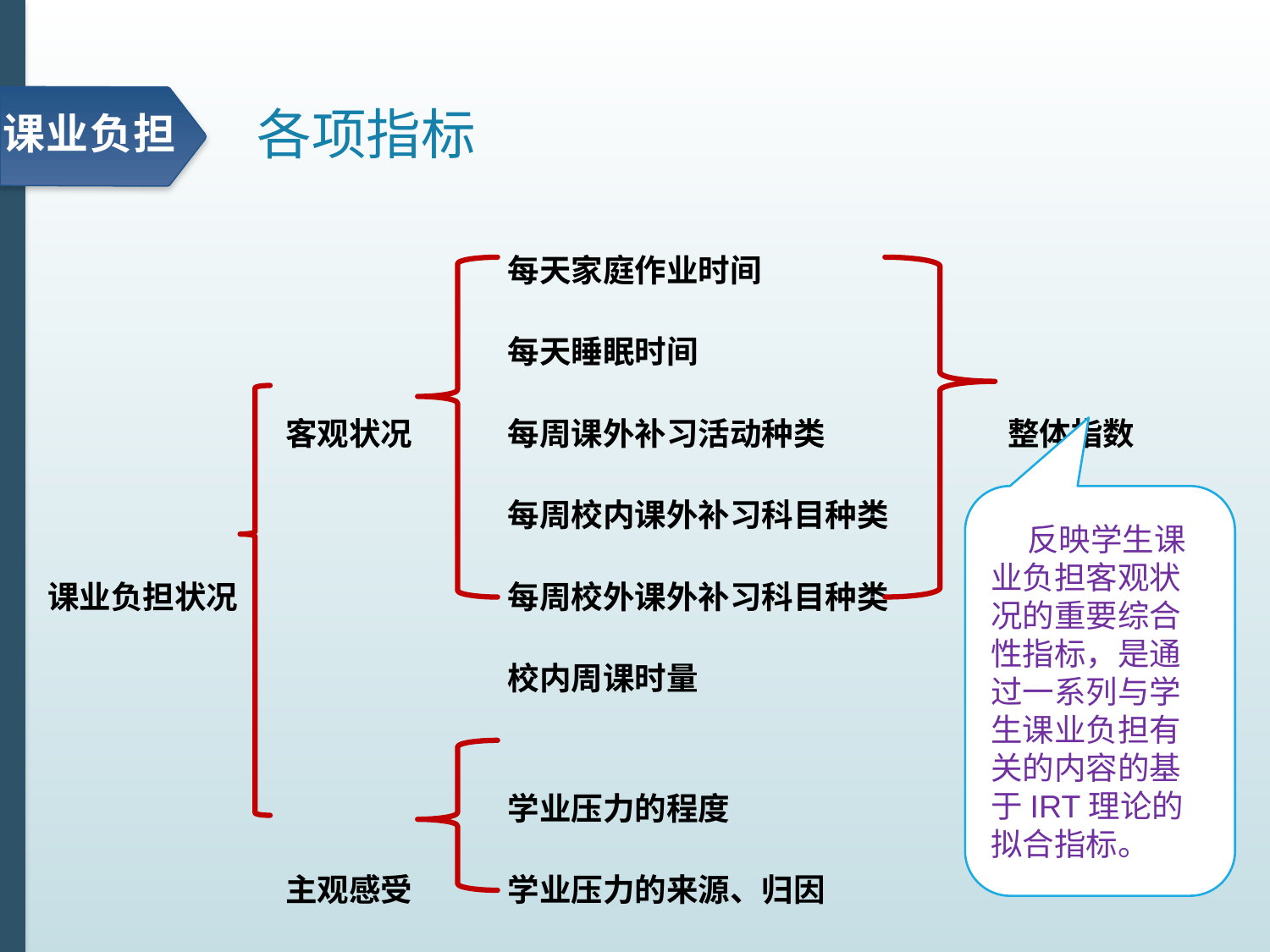

# 各项指标
课业负担
|  |  | 每天家庭作业时间 |  |
| --- | --- | --- | --- |
|  |  | 每天睡眠时间 |  |
|  | 客观状况 | 每周课外补习活动种类 | 整体指数 |
|  |  | 每周校内课外补习科目种类 |  |
| 课业负担状况 |  | 每周校外课外补习科目种类 |  |
|  |  | 校内周课时量 |  |
|  |  |  |  |
|  |  | 学业压力的程度 |  |
|  | 主观感受 | 学业压力的来源、归因 |  |
|  |  | 学业压力的缓解状况 |  |

    反映学生课业负担客观状况的重要综合性指标，是通过一系列与学生课业负担有关的内容的基于IRT理论的拟合指标。